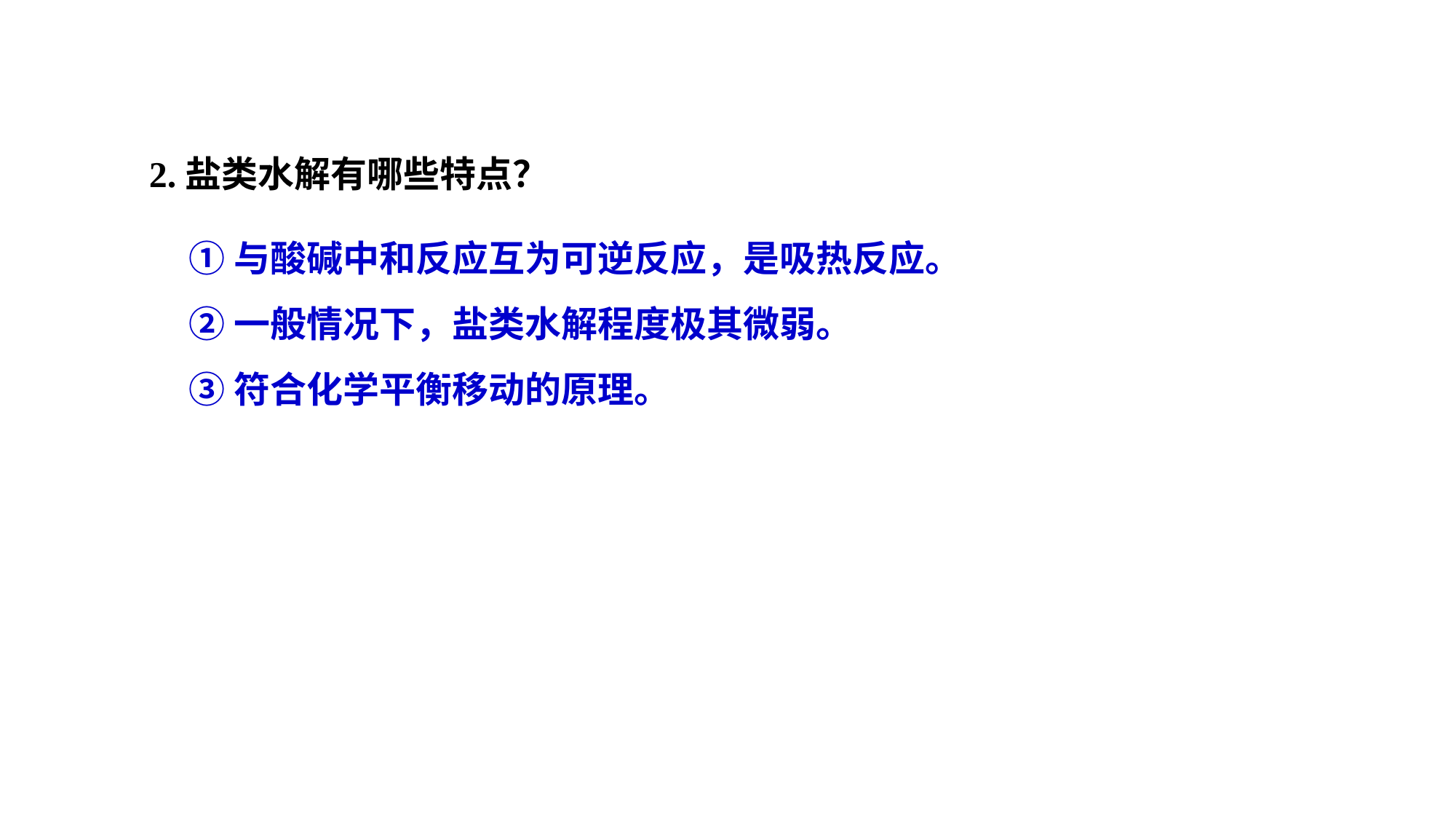

2.盐类水解有哪些特点？
①与酸碱中和反应互为可逆反应，是吸热反应。
②一般情况下，盐类水解程度极其微弱。
③符合化学平衡移动的原理。